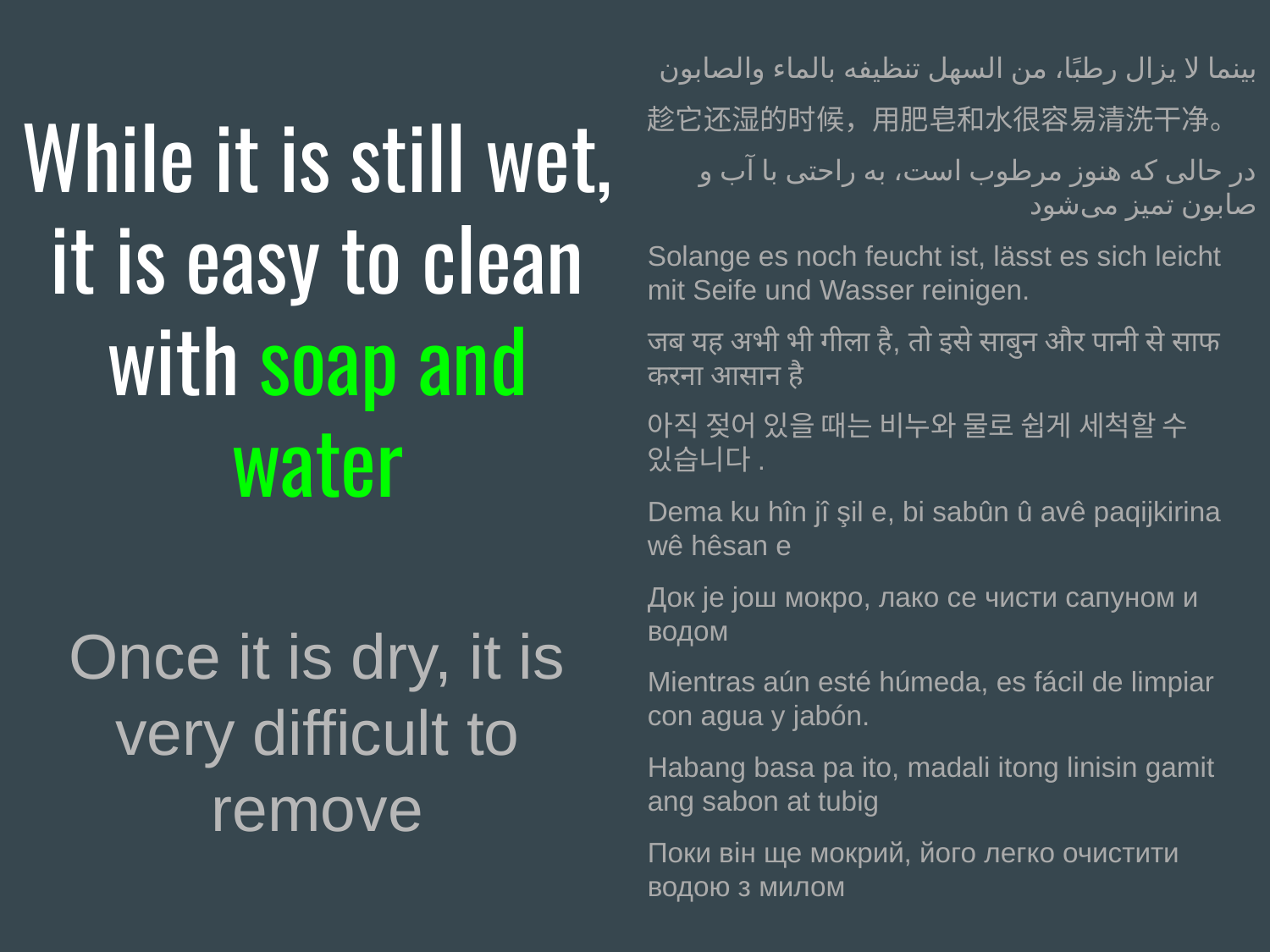

While it is still wet, it is easy to clean with soap and water

Once it is dry, it is very difficult to remove
بينما لا يزال رطبًا، من السهل تنظيفه بالماء والصابون
趁它还湿的时候，用肥皂和水很容易清洗干净。
در حالی که هنوز مرطوب است، به راحتی با آب و صابون تمیز می‌شود
Solange es noch feucht ist, lässt es sich leicht mit Seife und Wasser reinigen.
जब यह अभी भी गीला है, तो इसे साबुन और पानी से साफ करना आसान है
아직 젖어 있을 때는 비누와 물로 쉽게 세척할 수 있습니다.
Dema ku hîn jî şil e, bi sabûn û avê paqijkirina wê hêsan e
Док је још мокро, лако се чисти сапуном и водом
Mientras aún esté húmeda, es fácil de limpiar con agua y jabón.
Habang basa pa ito, madali itong linisin gamit ang sabon at tubig
Поки він ще мокрий, його легко очистити водою з милом